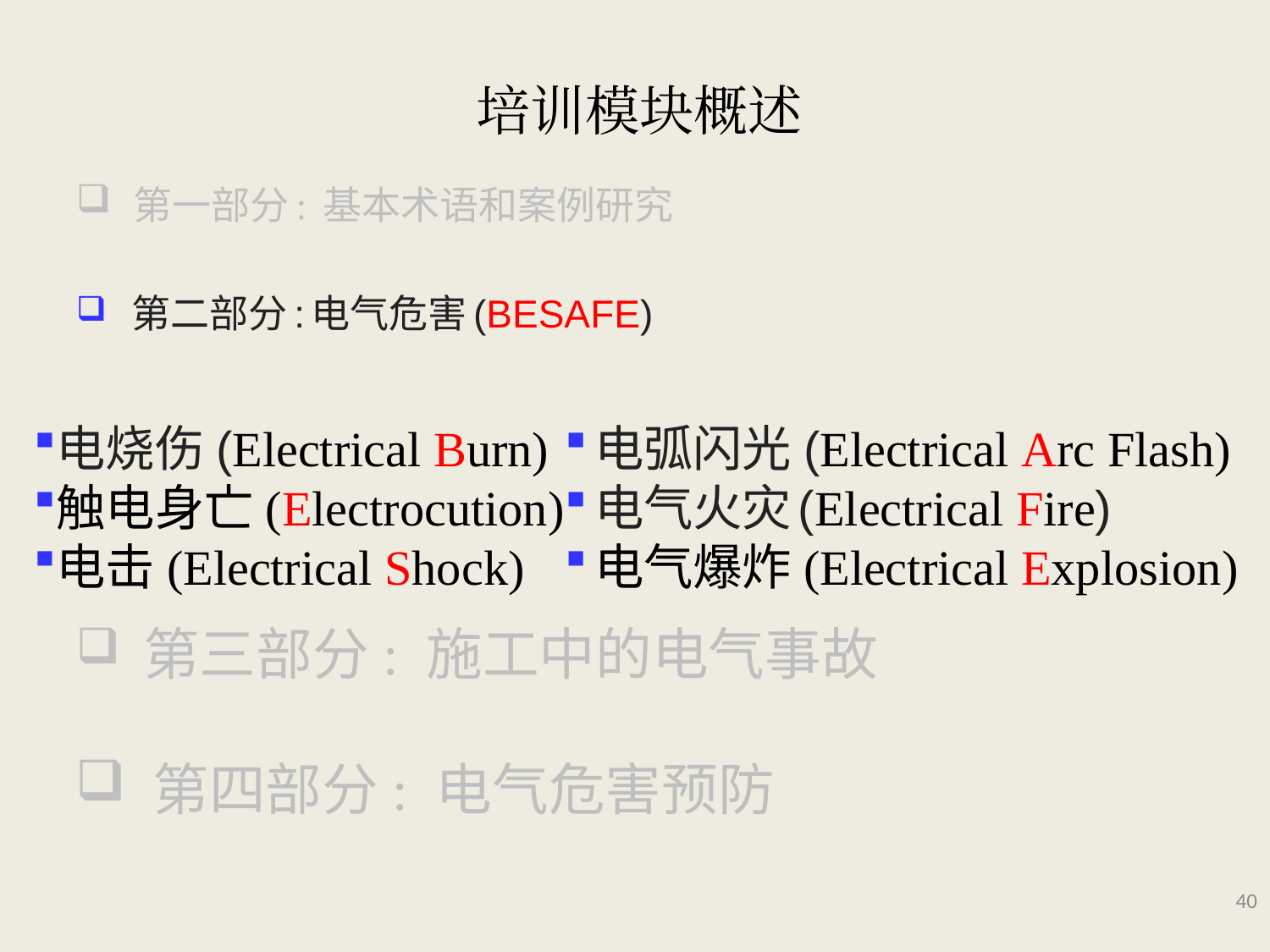

# 培训模块概述
 第一部分: 基本术语和案例研究

 第二部分:电气危害(BESAFE)
电烧伤(Electrical Burn)
触电身亡(Electrocution)
电击(Electrical Shock)
电弧闪光(Electrical Arc Flash)
电气火灾 (Electrical Fire)
电气爆炸(Electrical Explosion)
 第三部分: 施工中的电气事故

 第四部分: 电气危害预防
40